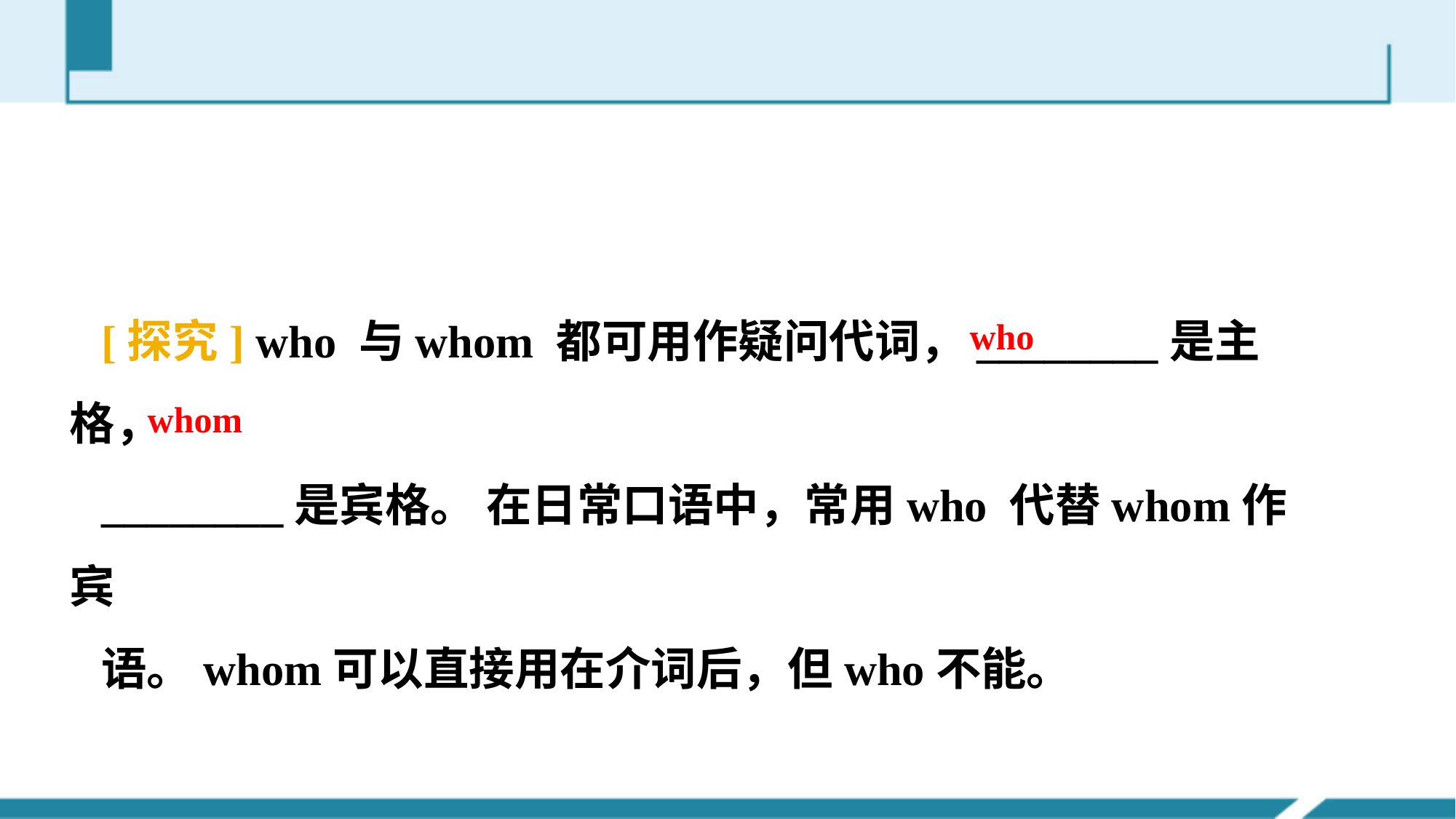

[探究] who 与whom 都可用作疑问代词，________是主格，
________是宾格。 在日常口语中，常用who 代替whom作宾
语。whom可以直接用在介词后，但who不能。
who
whom